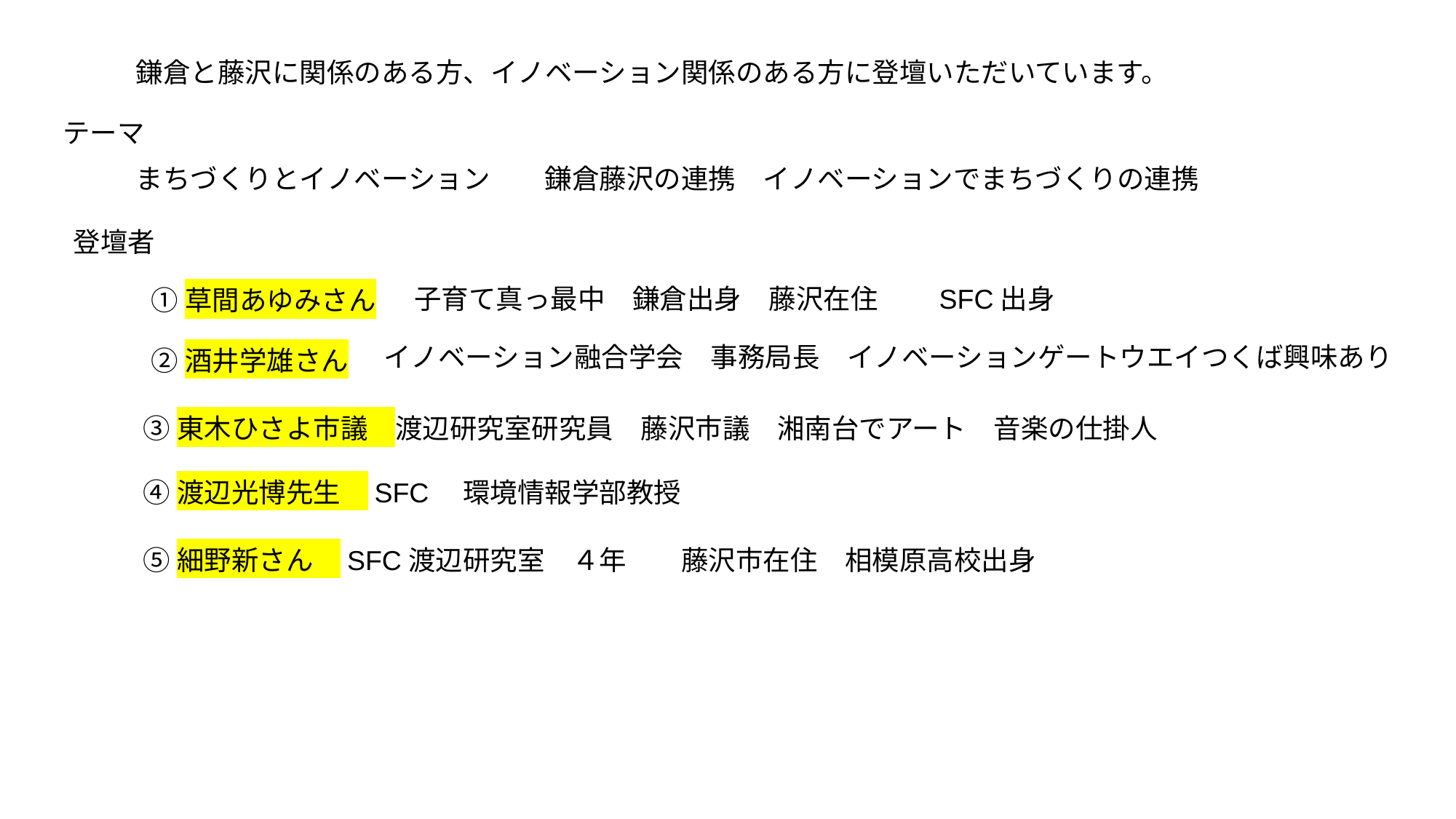

鎌倉と藤沢に関係のある方、イノベーション関係のある方に登壇いただいています。
テーマ
まちづくりとイノベーション　　鎌倉藤沢の連携　イノベーションでまちづくりの連携
登壇者
子育て真っ最中　鎌倉出身　藤沢在住　　SFC出身
①草間あゆみさん
イノベーション融合学会　事務局長　イノベーションゲートウエイつくば興味あり
②酒井学雄さん
③東木ひさよ市議　渡辺研究室研究員　藤沢市議　湘南台でアート　音楽の仕掛人
④渡辺光博先生　SFC　環境情報学部教授
⑤細野新さん　SFC渡辺研究室　４年　　藤沢市在住　相模原高校出身